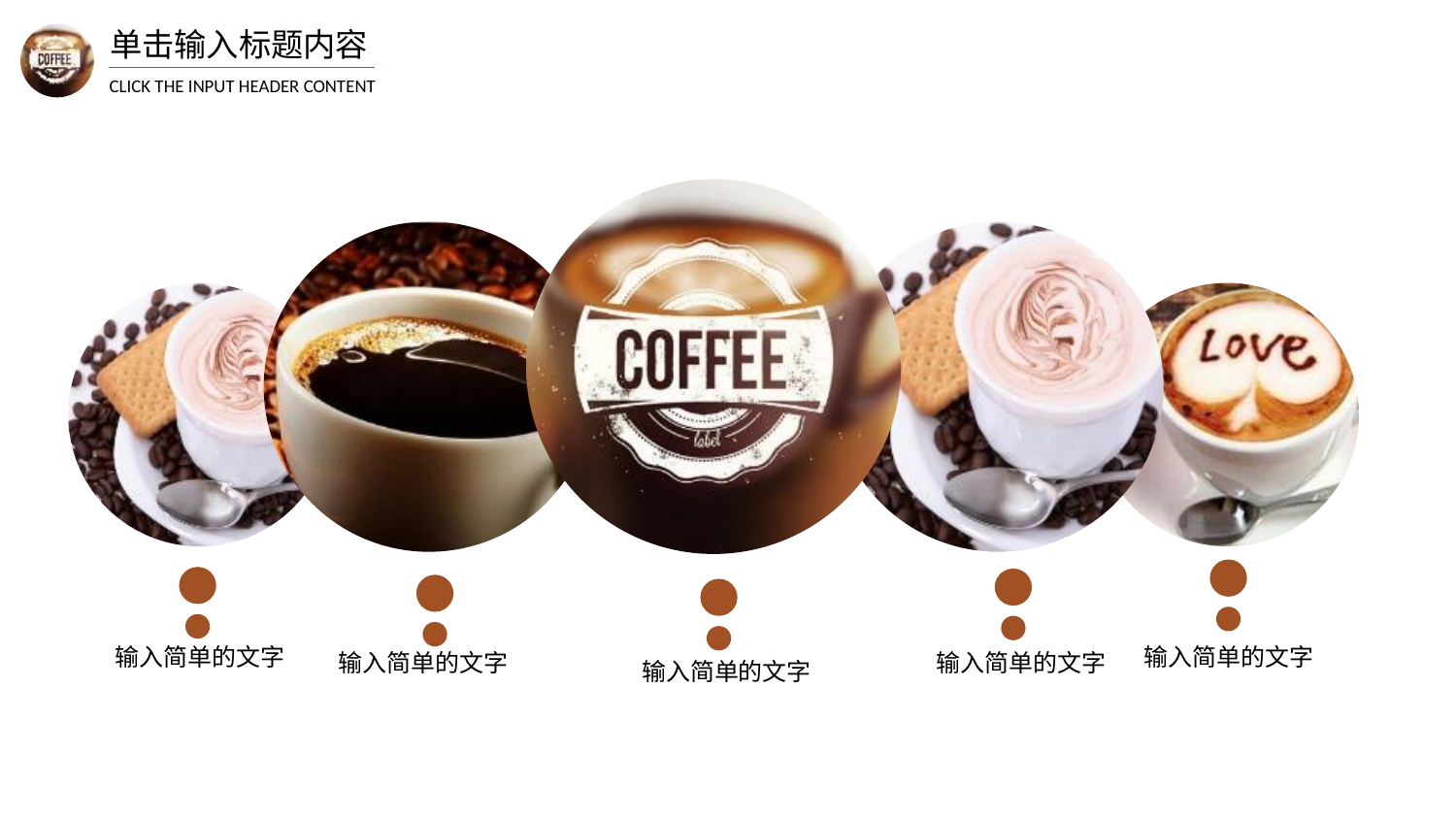

单击输入标题内容

CLICK THE INPUT HEADER CONTENT

输入简单的文字
输入简单的文字
输入简单的文字
输入简单的文字
输入简单的文字